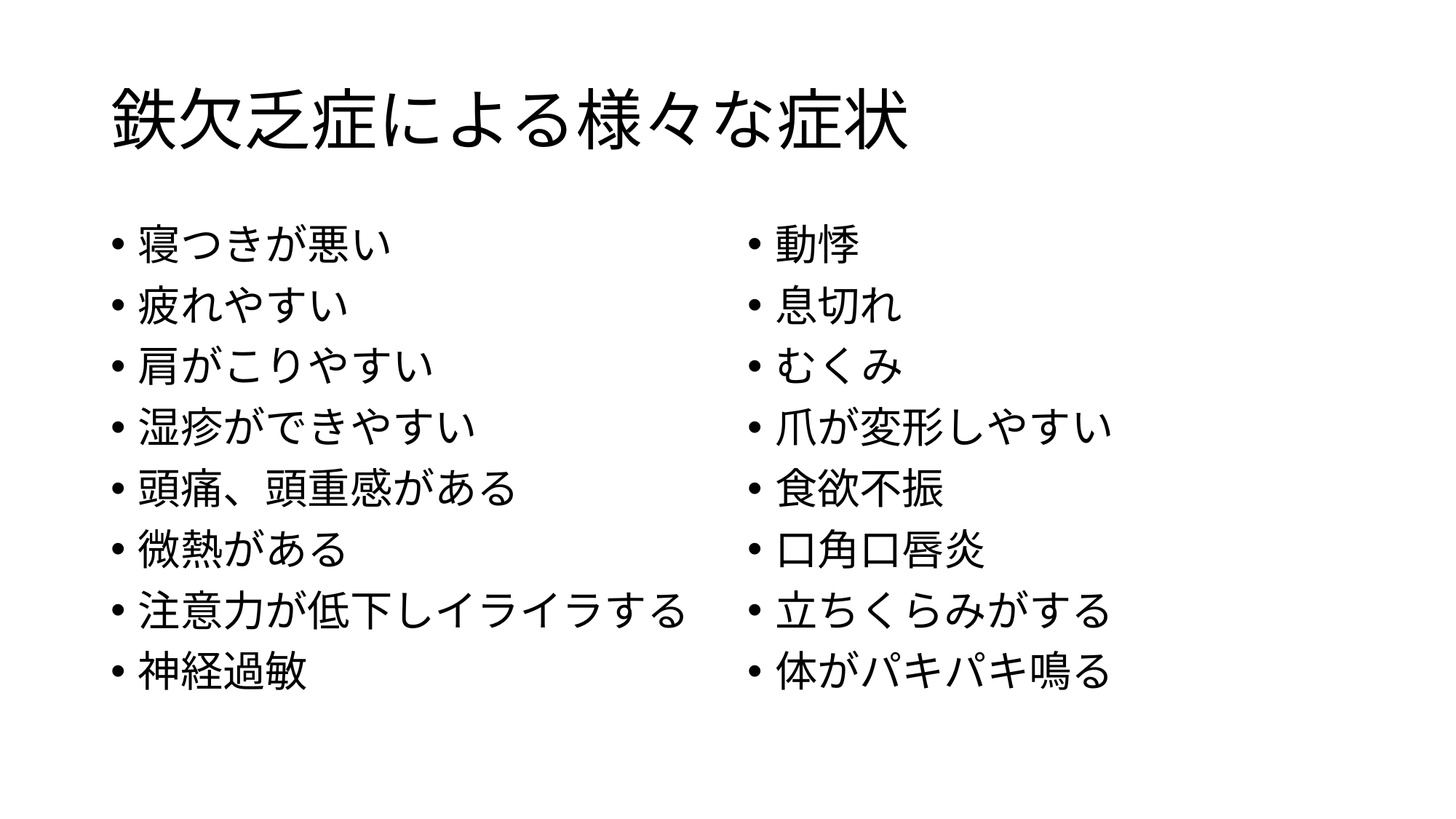

# 鉄欠乏症による様々な症状
寝つきが悪い
疲れやすい
肩がこりやすい
湿疹ができやすい
頭痛、頭重感がある
微熱がある
注意力が低下しイライラする
神経過敏
動悸
息切れ
むくみ
爪が変形しやすい
食欲不振
口角口唇炎
立ちくらみがする
体がパキパキ鳴る